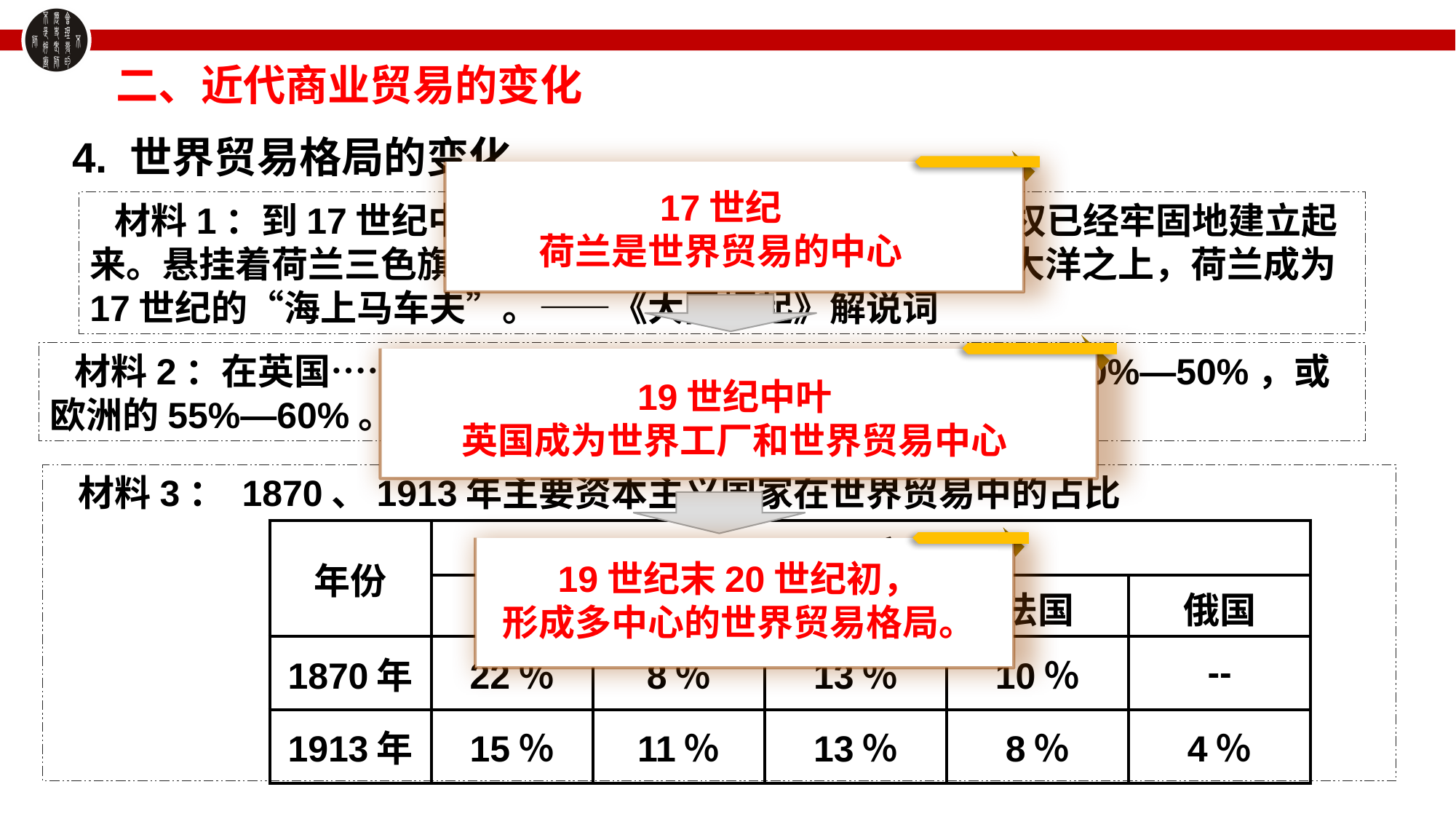

二、近代商业贸易的变化
4. 世界贸易格局的变化

17世纪
荷兰是世界贸易的中心
  材料1：到17世纪中叶，荷兰联省共和国的全球商业霸权已经牢固地建立起来。悬挂着荷兰三色旗的10000多艘商船游弋在世界的五大洋之上，荷兰成为17世纪的“海上马车夫”。——《大国崛起》解说词

  材料2：在英国……其现代化工业的生产能力，相当于世界的40%—50%，或欧洲的55%—60%。     ——《大国崛起》解说词
19世纪中叶
英国成为世界工厂和世界贸易中心
  材料3： 1870、1913年主要资本主义国家在世界贸易中的占比

| 年份 | 国家 |  |  |  |  |
| --- | --- | --- | --- | --- | --- |
|  | 英国 | 美国 | 德国 | 法国 | 俄国 |
| 1870年 | 22％ | 8％ | 13％ | 10％ | -- |
| 1913年 | 15％ | 11％ | 13％ | 8％ | 4％ |

19世纪末20世纪初，
形成多中心的世界贸易格局。